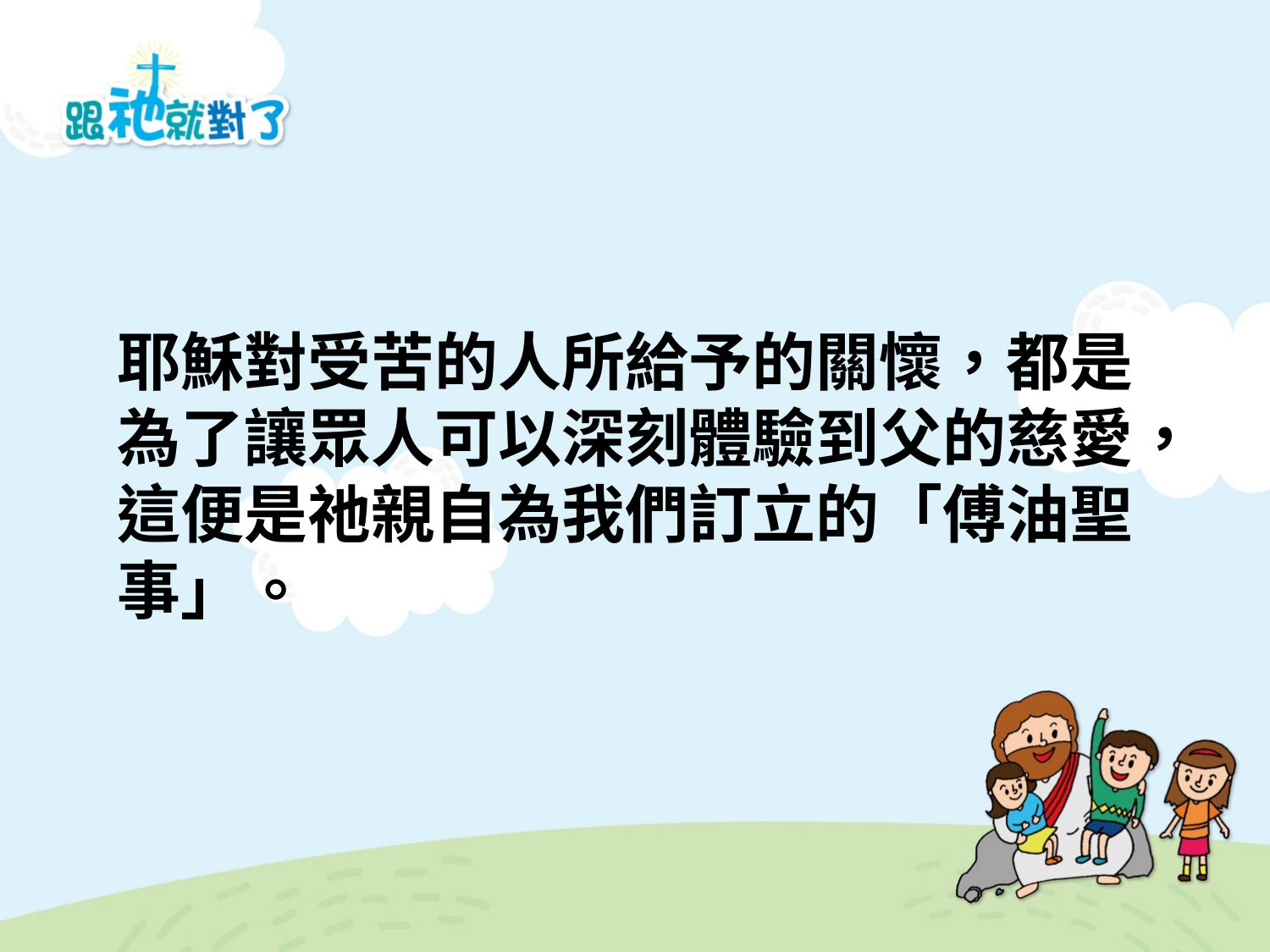

耶穌對受苦的人所給予的關懷，都是為了讓眾人可以深刻體驗到父的慈愛，這便是祂親自為我們訂立的「傅油聖事」。